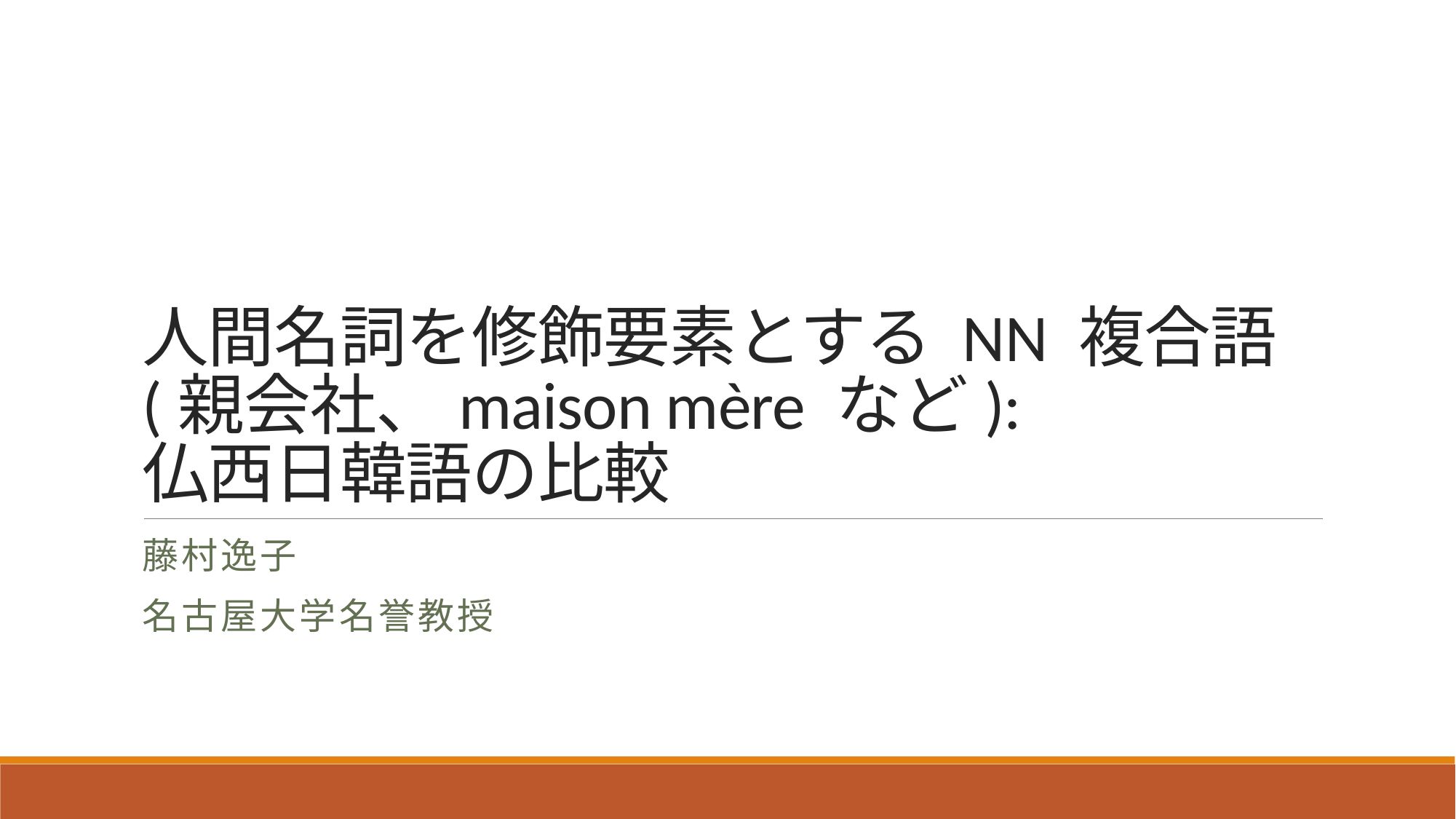

# 人間名詞を修飾要素とする NN 複合語 (親会社、maison mère など): 仏西日韓語の比較
藤村逸子
名古屋大学名誉教授